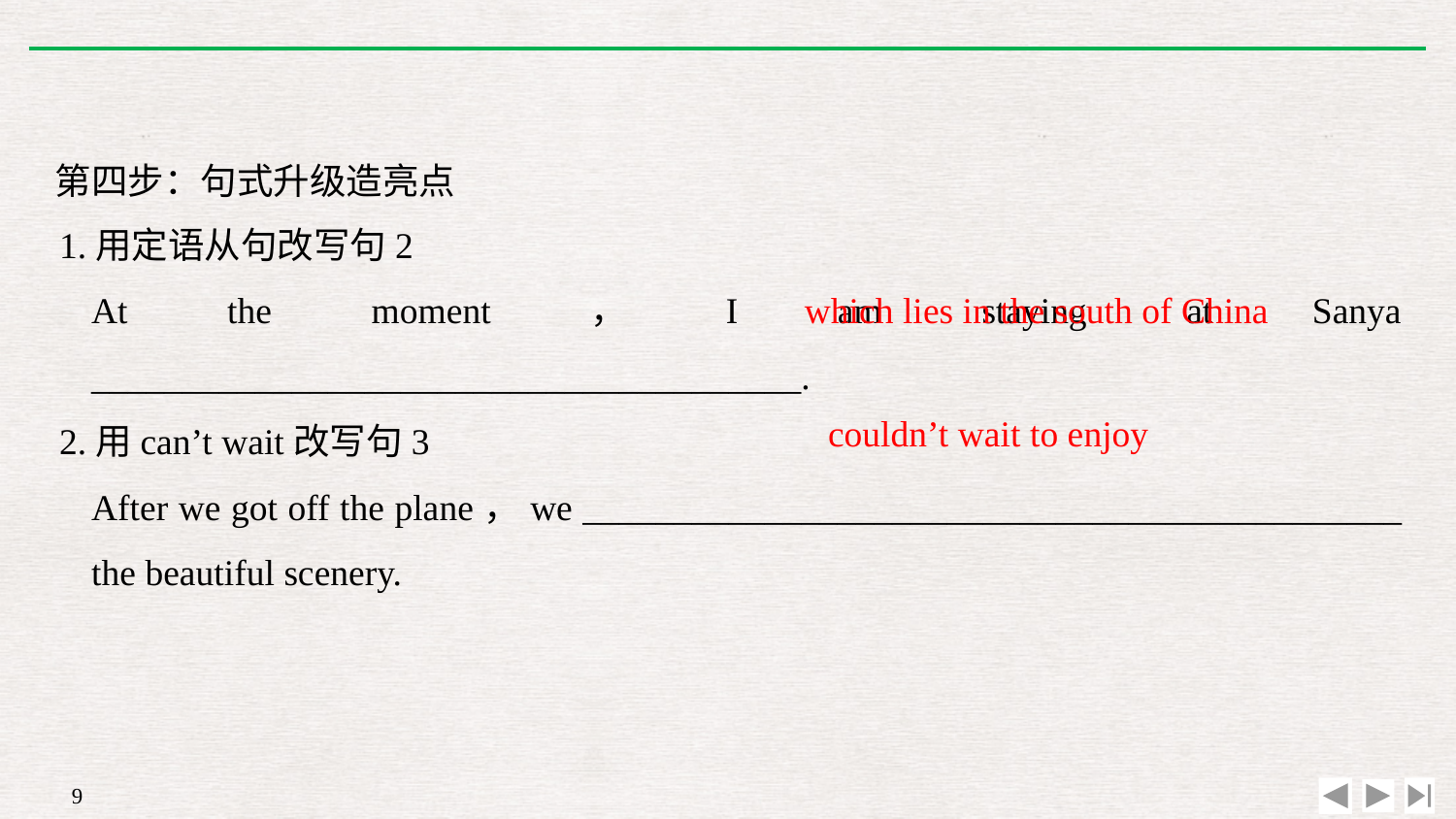

第四步：句式升级造亮点
1.用定语从句改写句2
	At the moment，I am staying at Sanya _______________________________________.
2.用can’t wait改写句3
	After we got off the plane，we _____________________________________________ the beautiful scenery.
which lies in the south of China
couldn’t wait to enjoy